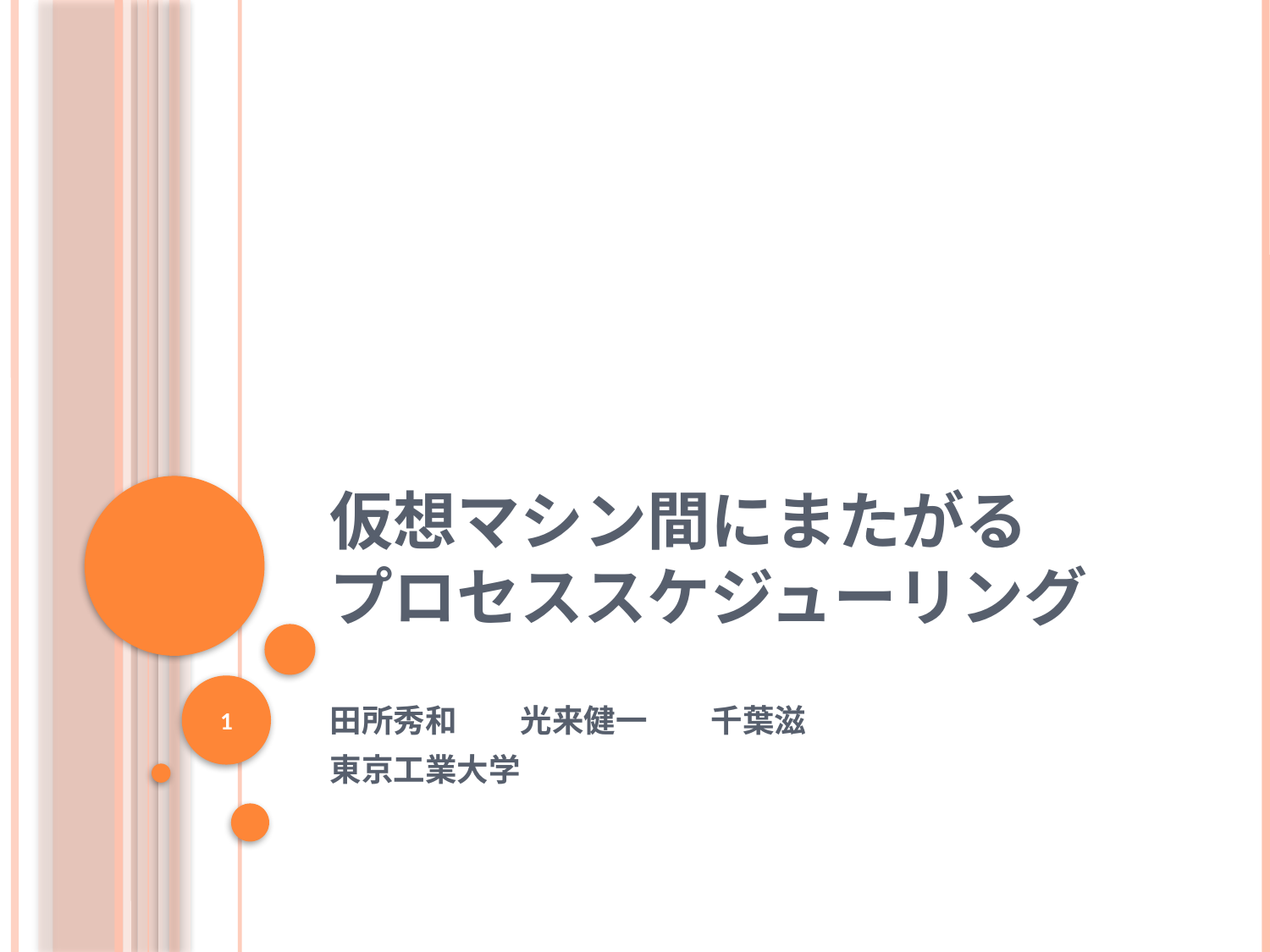

# 仮想マシン間にまたがる プロセススケジューリング
1
田所秀和　　光来健一　　千葉滋
東京工業大学